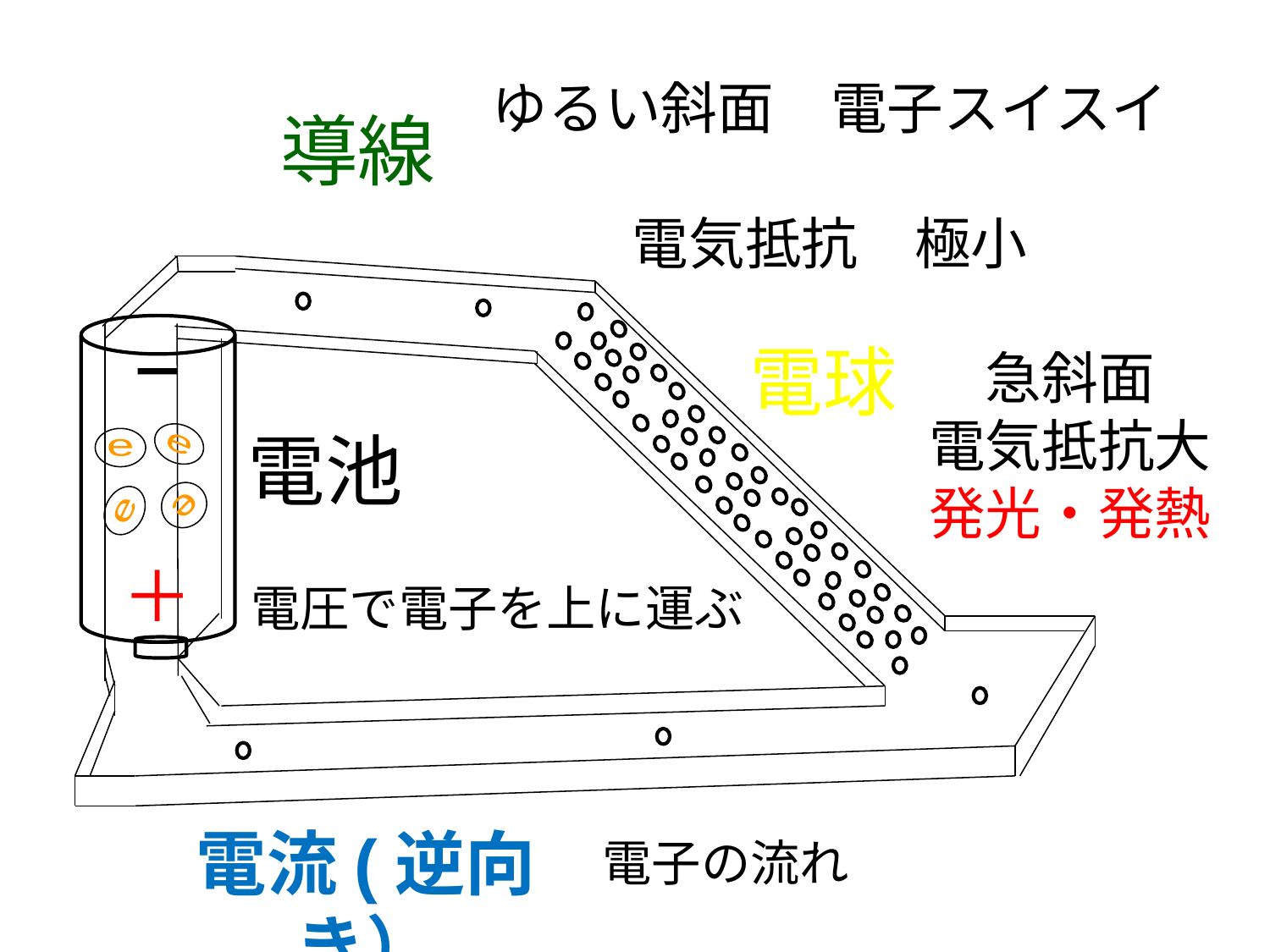

ゆるい斜面　電子スイスイ
電気抵抗　極小

導線

急斜面
電気抵抗大
発光・発熱
電球

電池

e

e

e

e
＋
電圧で電子を上に運ぶ
電流(逆向き）
電子の流れ